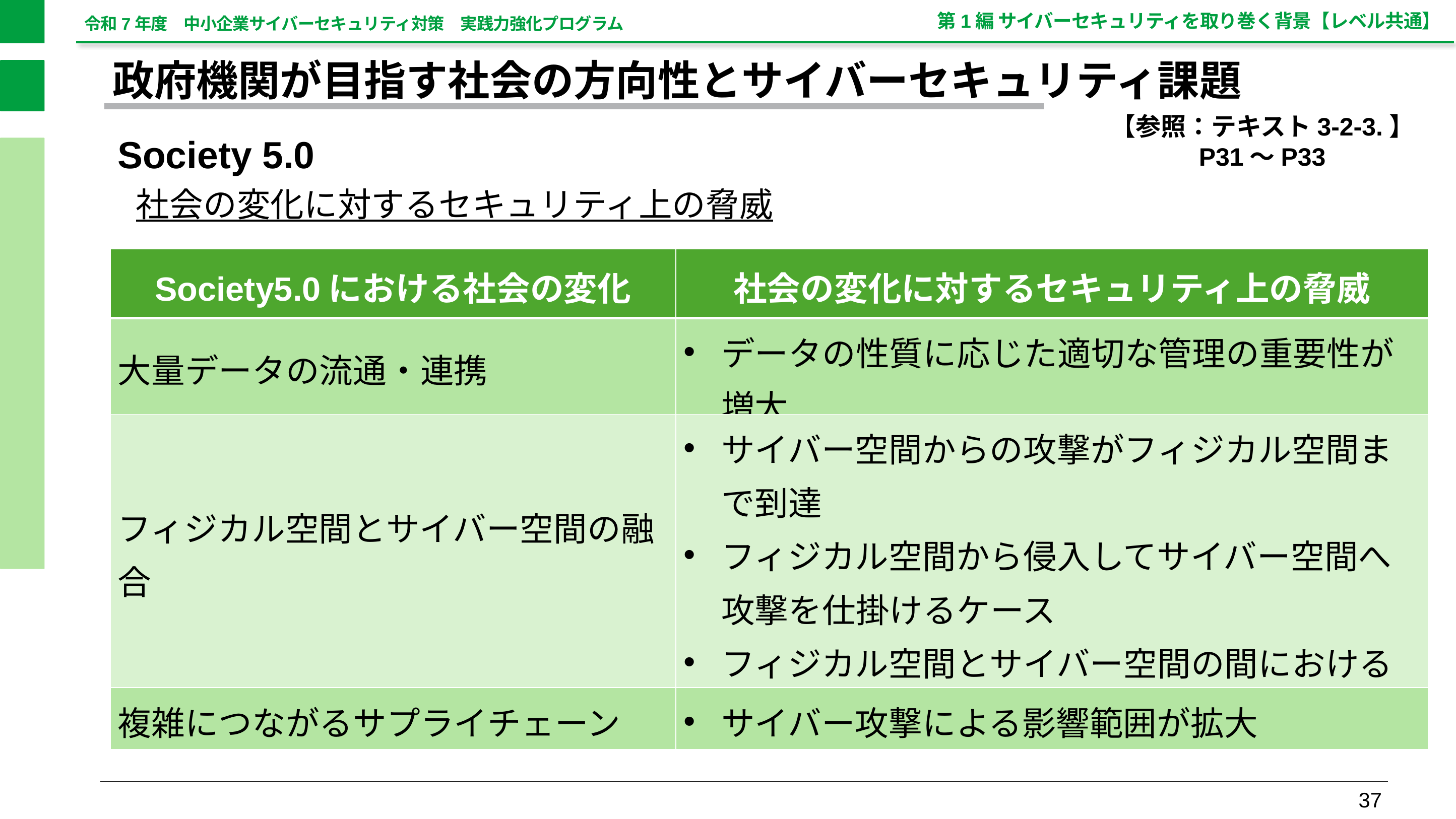

第1編 サイバーセキュリティを取り巻く背景【レベル共通】
政府機関が目指す社会の方向性とサイバーセキュリティ課題
【参照：テキスト3-2-3.】
P31～P33
Society 5.0
社会の変化に対するセキュリティ上の脅威
| Society5.0における社会の変化 | 社会の変化に対するセキュリティ上の脅威 |
| --- | --- |
| 大量データの流通・連携 | データの性質に応じた適切な管理の重要性が増大 |
| フィジカル空間とサイバー空間の融合 | サイバー空間からの攻撃がフィジカル空間まで到達 フィジカル空間から侵入してサイバー空間へ攻撃を仕掛けるケース フィジカル空間とサイバー空間の間における情報の転換作業への介入 |
| 複雑につながるサプライチェーン | サイバー攻撃による影響範囲が拡大 |